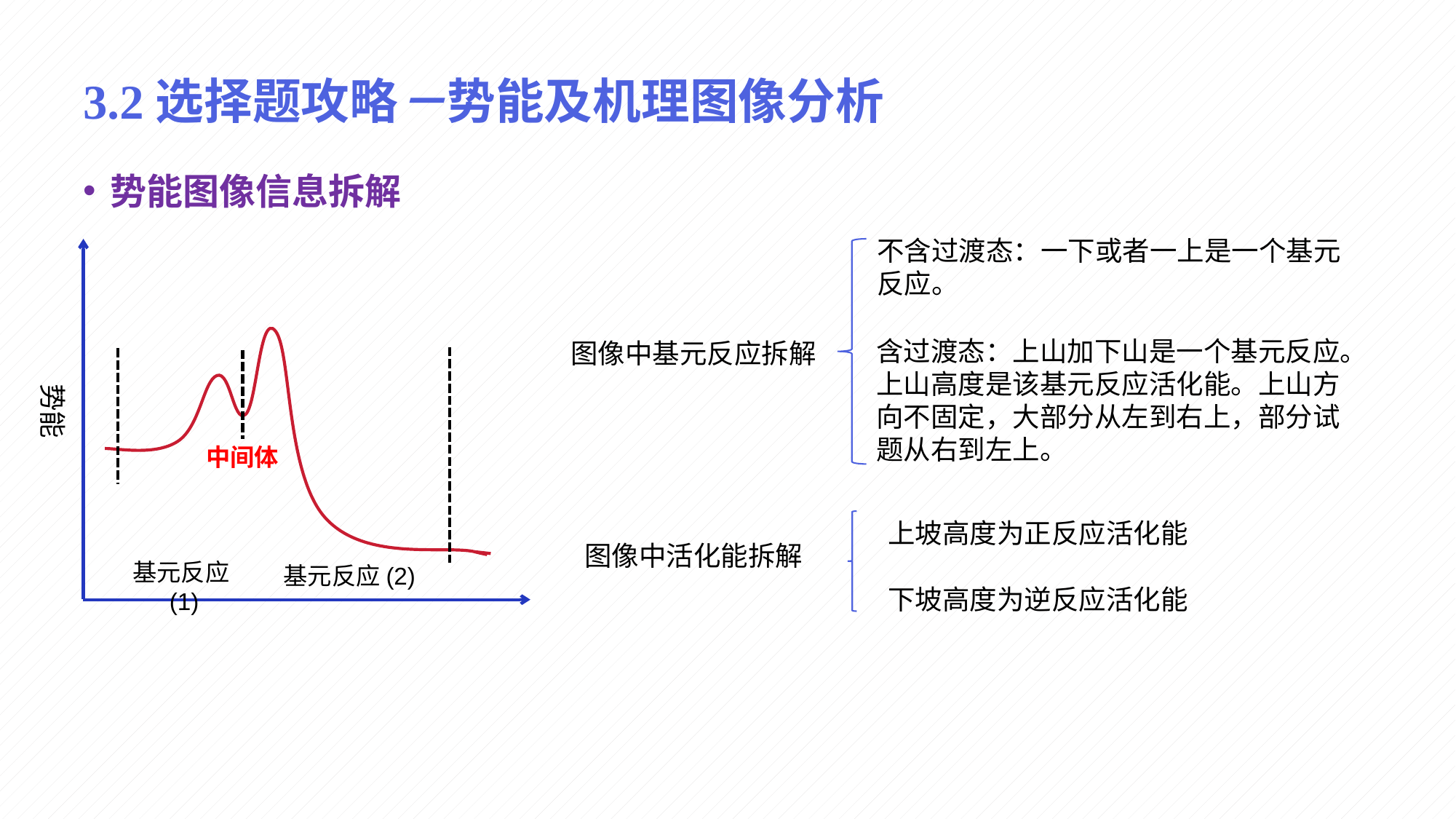

# 3.2选择题攻略－势能及机理图像分析
势能图像信息拆解
不含过渡态：一下或者一上是一个基元反应。

含过渡态：上山加下山是一个基元反应。上山高度是该基元反应活化能。上山方向不固定，大部分从左到右上，部分试题从右到左上。
图像中基元反应拆解

势能
中间体

上坡高度为正反应活化能
图像中活化能拆解
下坡高度为逆反应活化能
基元反应(1)
基元反应(2)